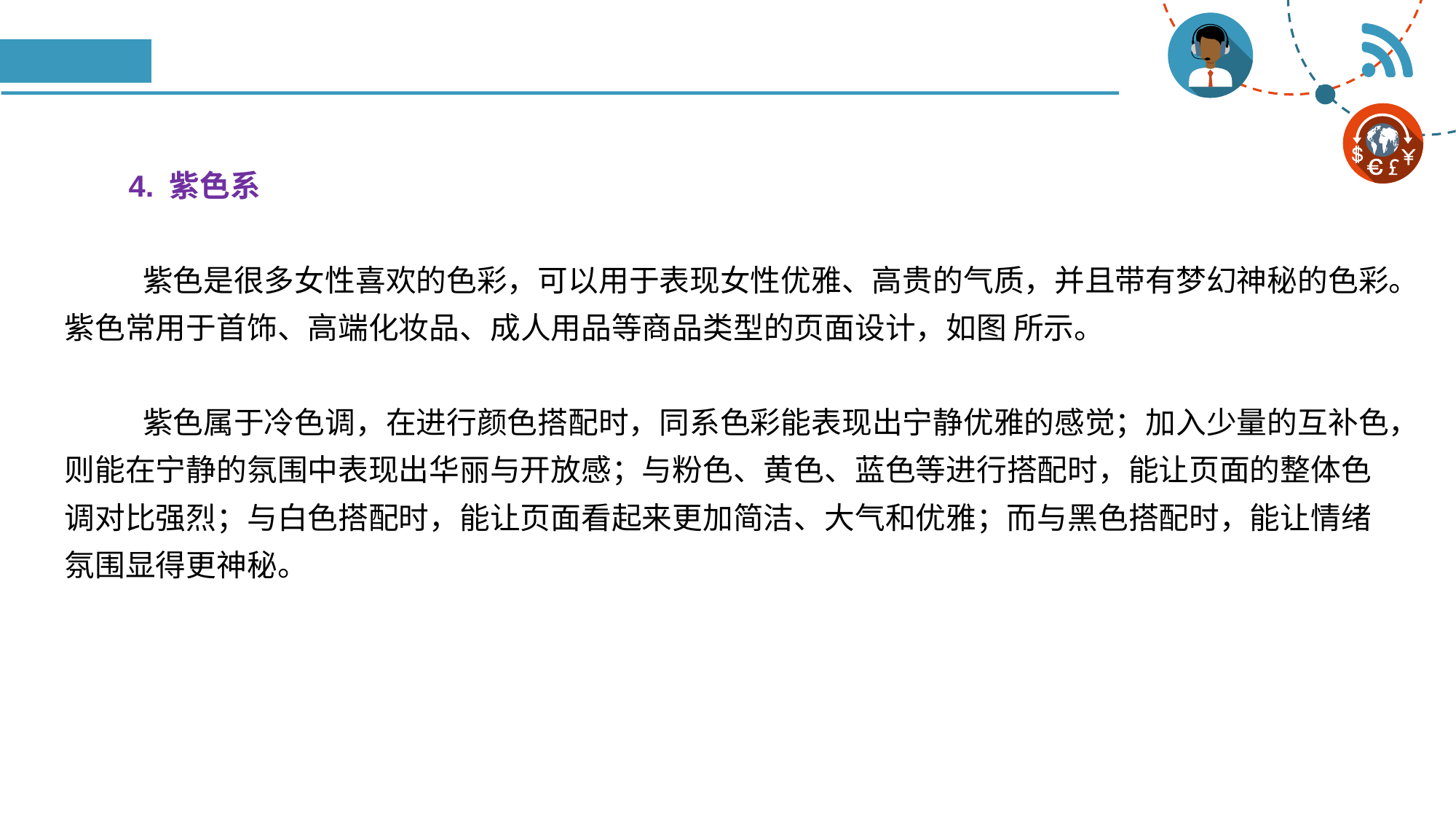

4. 紫色系

 紫色是很多女性喜欢的色彩，可以用于表现女性优雅、高贵的气质，并且带有梦幻神秘的色彩。紫色常用于首饰、高端化妆品、成人用品等商品类型的页面设计，如图 所示。

 紫色属于冷色调，在进行颜色搭配时，同系色彩能表现出宁静优雅的感觉；加入少量的互补色，则能在宁静的氛围中表现出华丽与开放感；与粉色、黄色、蓝色等进行搭配时，能让页面的整体色调对比强烈；与白色搭配时，能让页面看起来更加简洁、大气和优雅；而与黑色搭配时，能让情绪氛围显得更神秘。